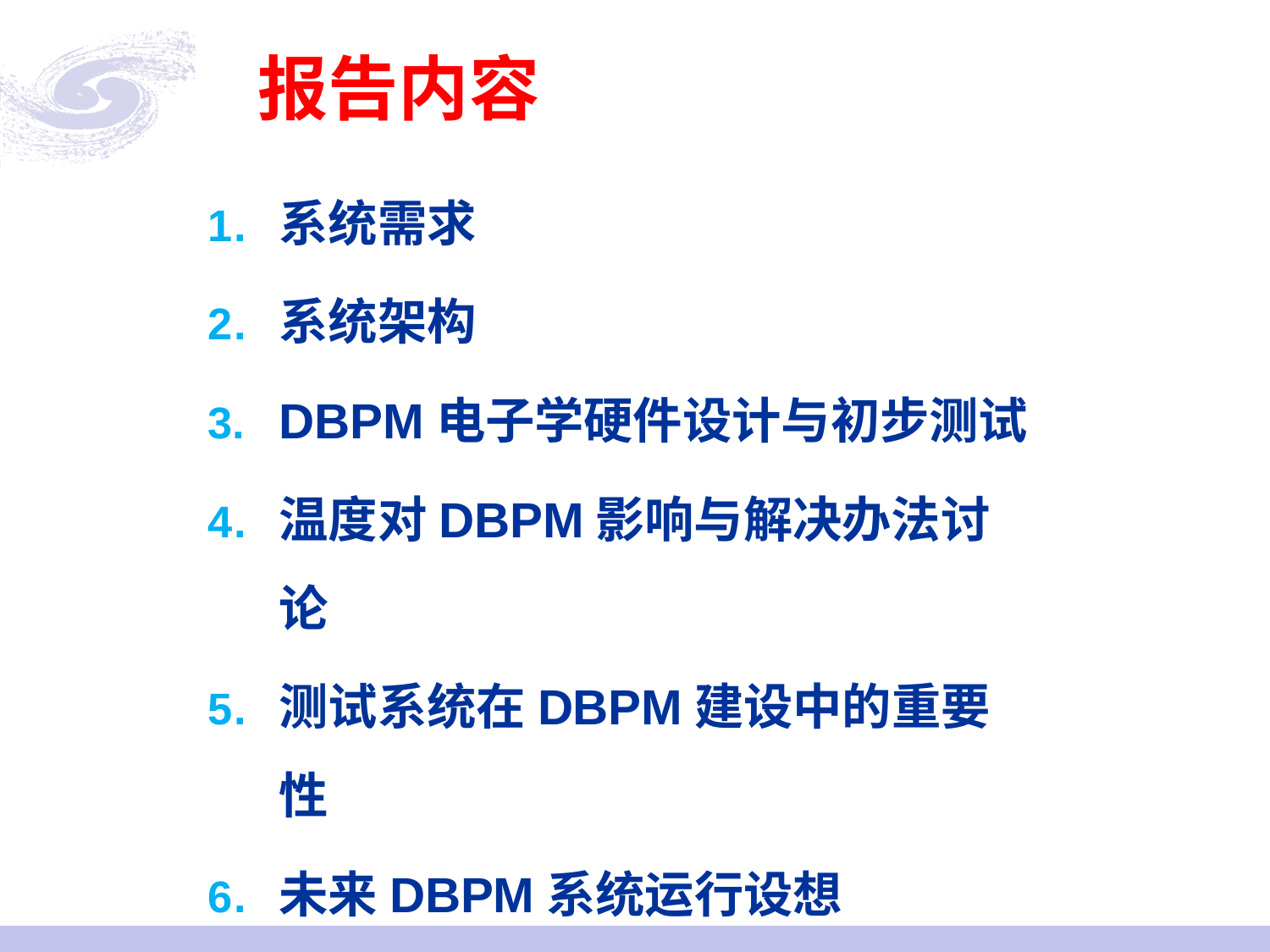

# 报告内容
系统需求
系统架构
DBPM电子学硬件设计与初步测试
温度对DBPM影响与解决办法讨论
测试系统在DBPM建设中的重要性
未来DBPM系统运行设想
致谢！